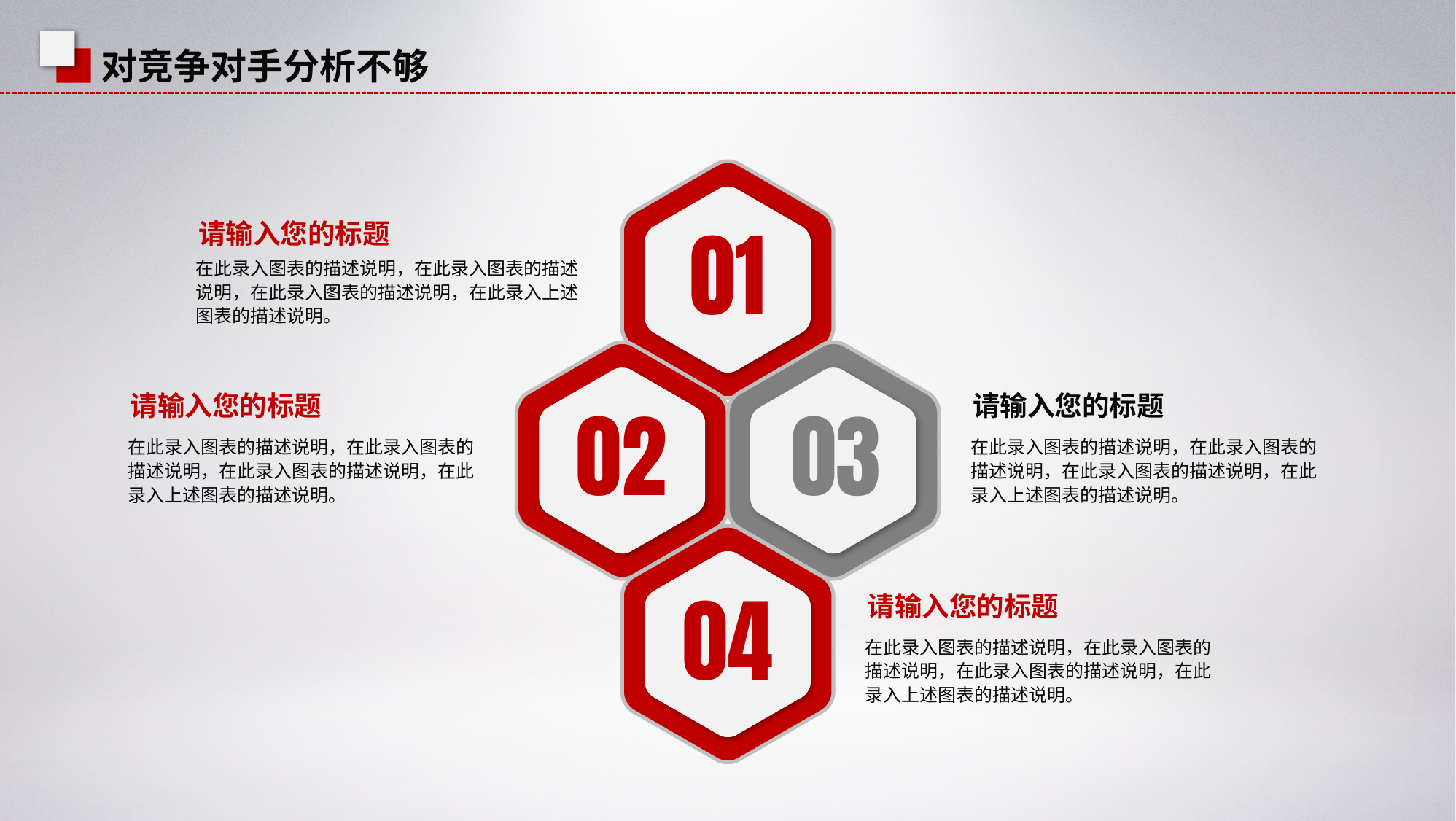

对竞争对手分析不够

请输入您的标题
01
在此录入图表的描述说明，在此录入图表的描述说明，在此录入图表的描述说明，在此录入上述图表的描述说明。

请输入您的标题
请输入您的标题
02
03
在此录入图表的描述说明，在此录入图表的描述说明，在此录入图表的描述说明，在此录入上述图表的描述说明。
在此录入图表的描述说明，在此录入图表的描述说明，在此录入图表的描述说明，在此录入上述图表的描述说明。

04
请输入您的标题
在此录入图表的描述说明，在此录入图表的描述说明，在此录入图表的描述说明，在此录入上述图表的描述说明。